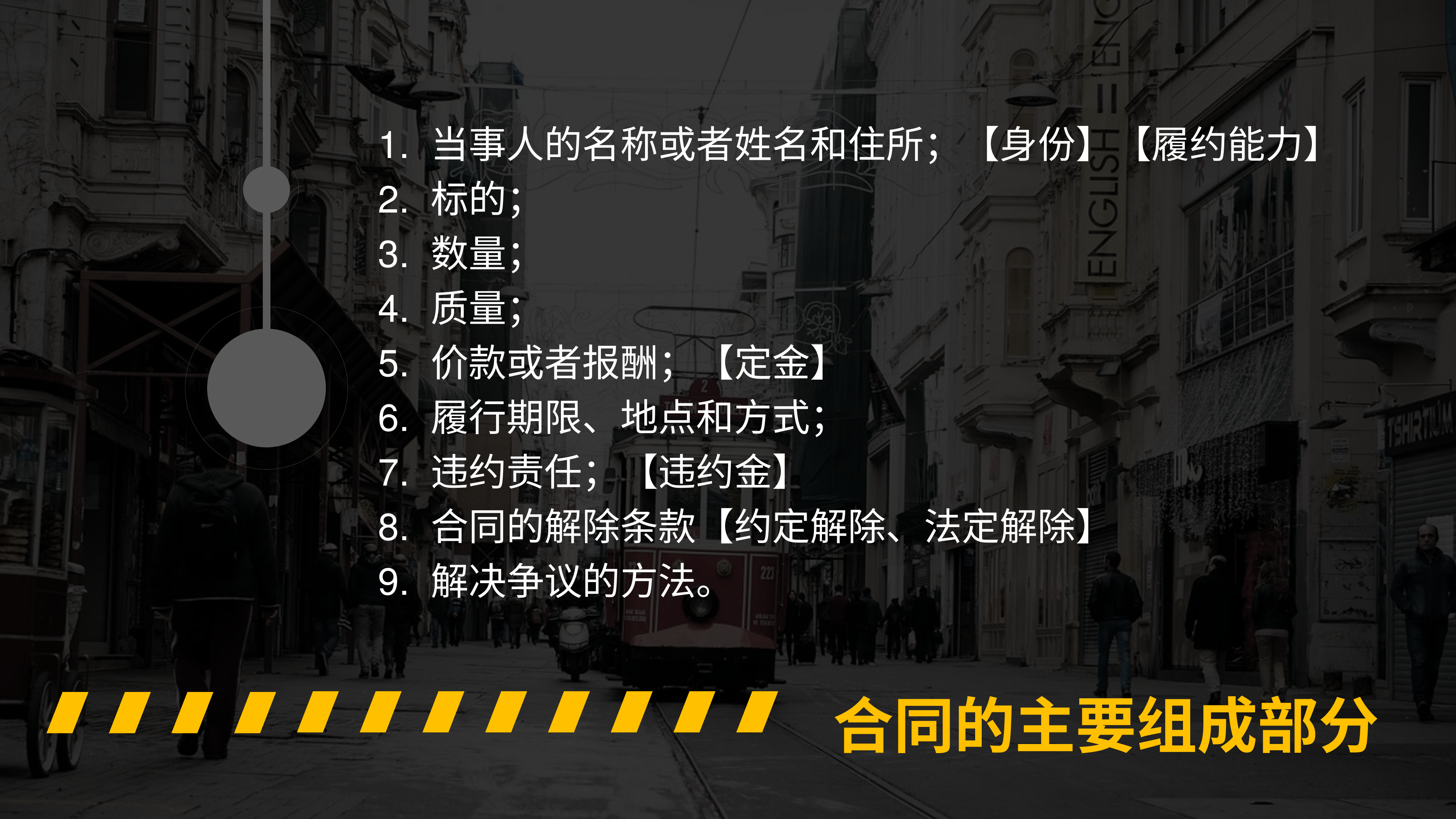

当事人的名称或者姓名和住所；【身份】【履约能力】
标的；
数量；
质量；
价款或者报酬；【定金】
履行期限、地点和方式；
违约责任；【违约金】
合同的解除条款【约定解除、法定解除】
解决争议的方法。

合同的主要组成部分